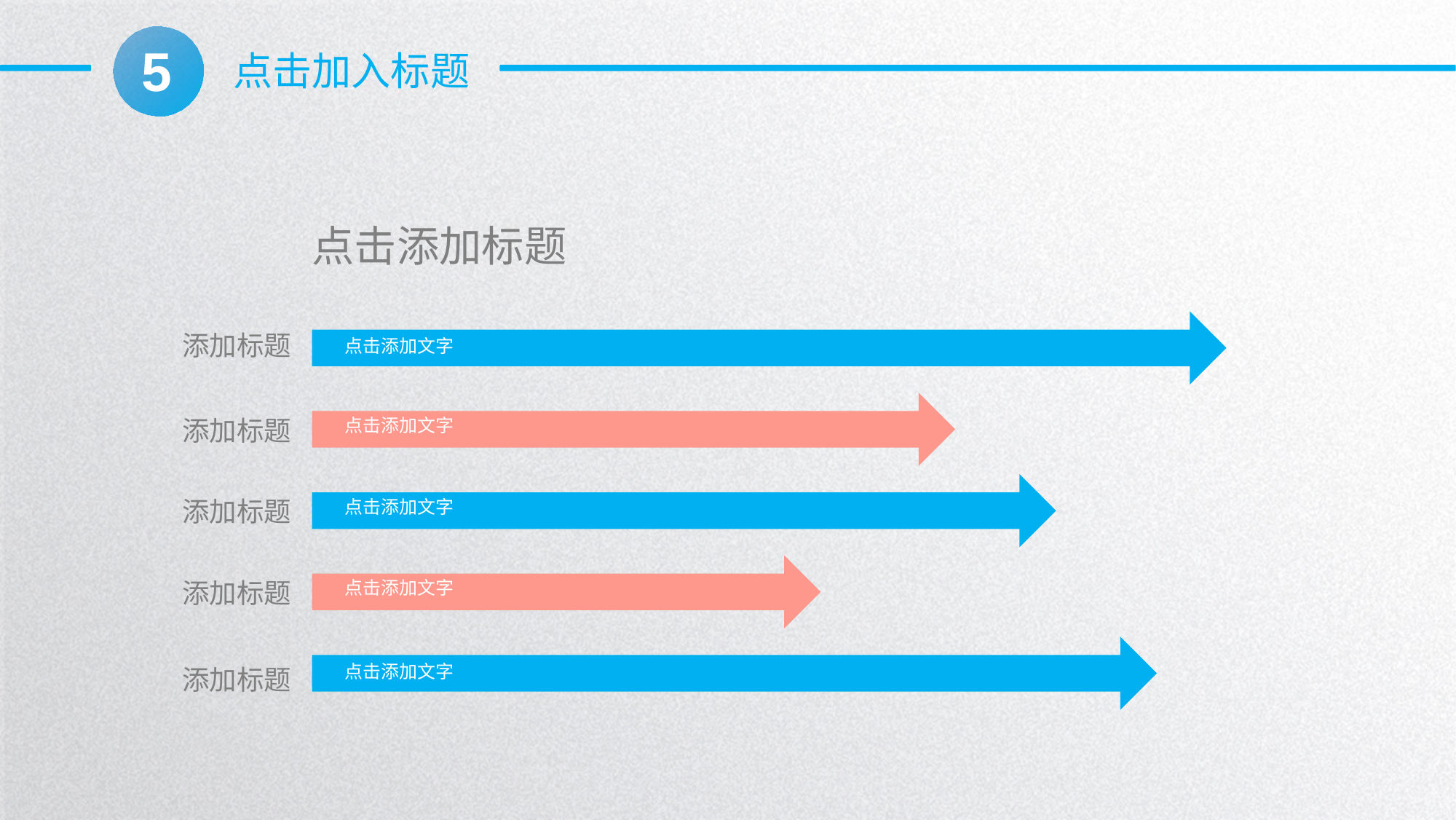

5
点击加入标题

点击添加标题

添加标题
点击添加文字

添加标题
点击添加文字

添加标题
点击添加文字

添加标题
点击添加文字

点击添加文字
添加标题